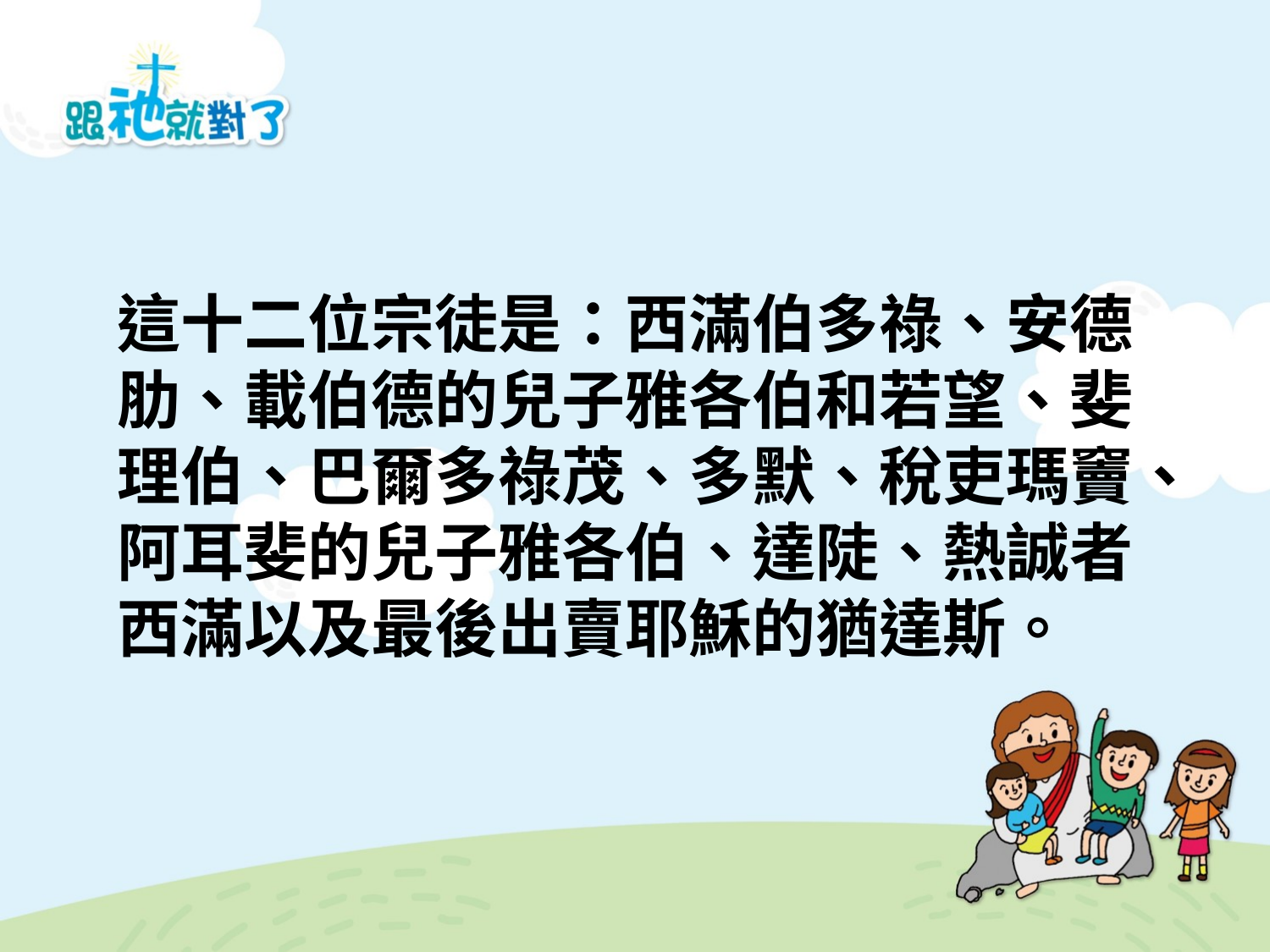

這十二位宗徒是：西滿伯多祿、安德肋、載伯德的兒子雅各伯和若望、斐理伯、巴爾多祿茂、多默、稅吏瑪竇、阿耳斐的兒子雅各伯、達陡、熱誠者西滿以及最後出賣耶穌的猶達斯。